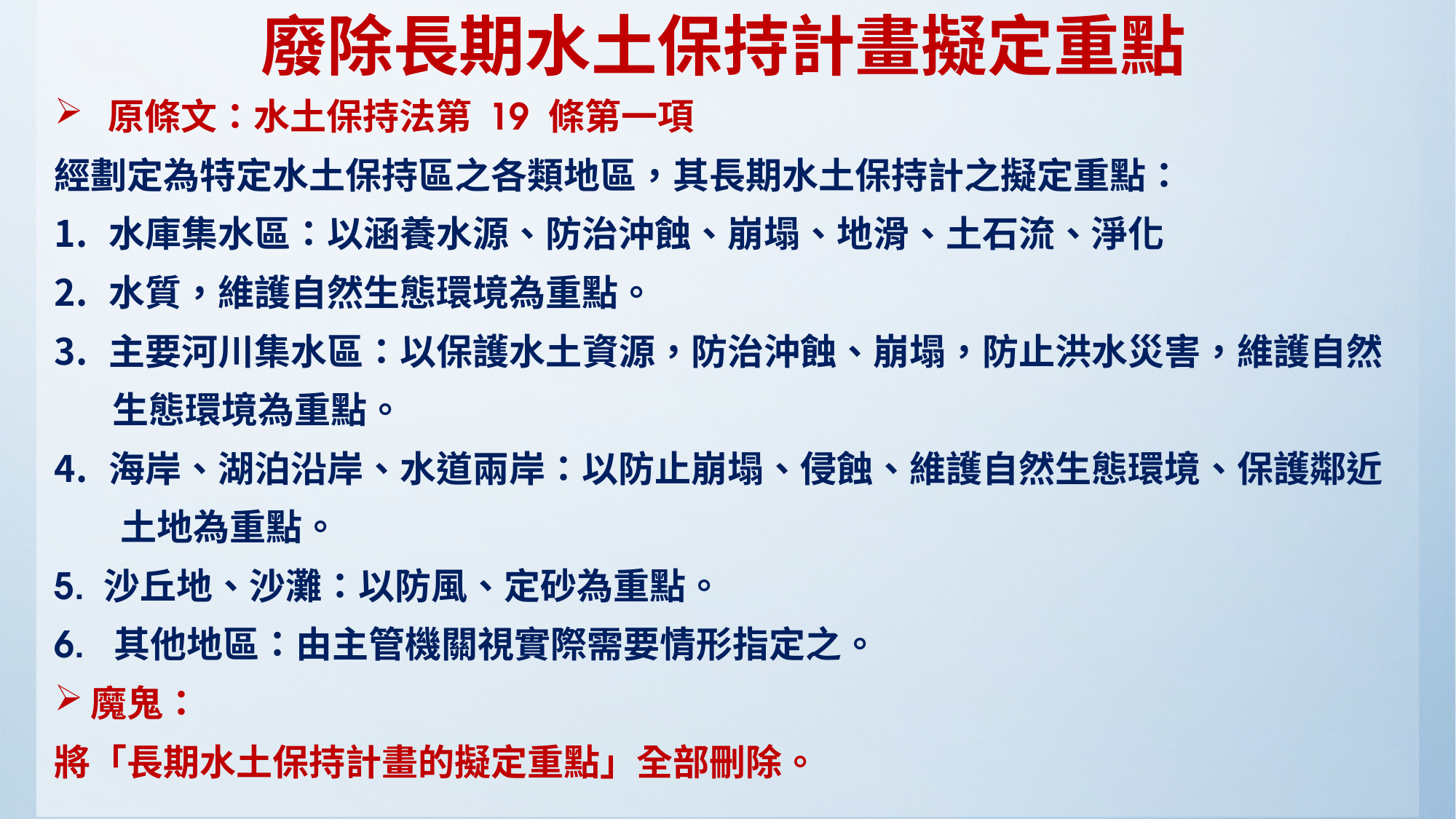

# 廢除長期水土保持計畫擬定重點
 原條文：水土保持法第 19 條第一項
經劃定為特定水土保持區之各類地區，其長期水土保持計之擬定重點：
水庫集水區：以涵養水源、防治沖蝕、崩塌、地滑、土石流、淨化
水質，維護自然生態環境為重點。
主要河川集水區：以保護水土資源，防治沖蝕、崩塌，防止洪水災害，維護自然
      生態環境為重點。
海岸、湖泊沿岸、水道兩岸：以防止崩塌、侵蝕、維護自然生態環境、保護鄰近
       土地為重點。
5. 沙丘地、沙灘：以防風、定砂為重點。
6.  其他地區：由主管機關視實際需要情形指定之。
魔鬼：
將「長期水土保持計畫的擬定重點」全部刪除。